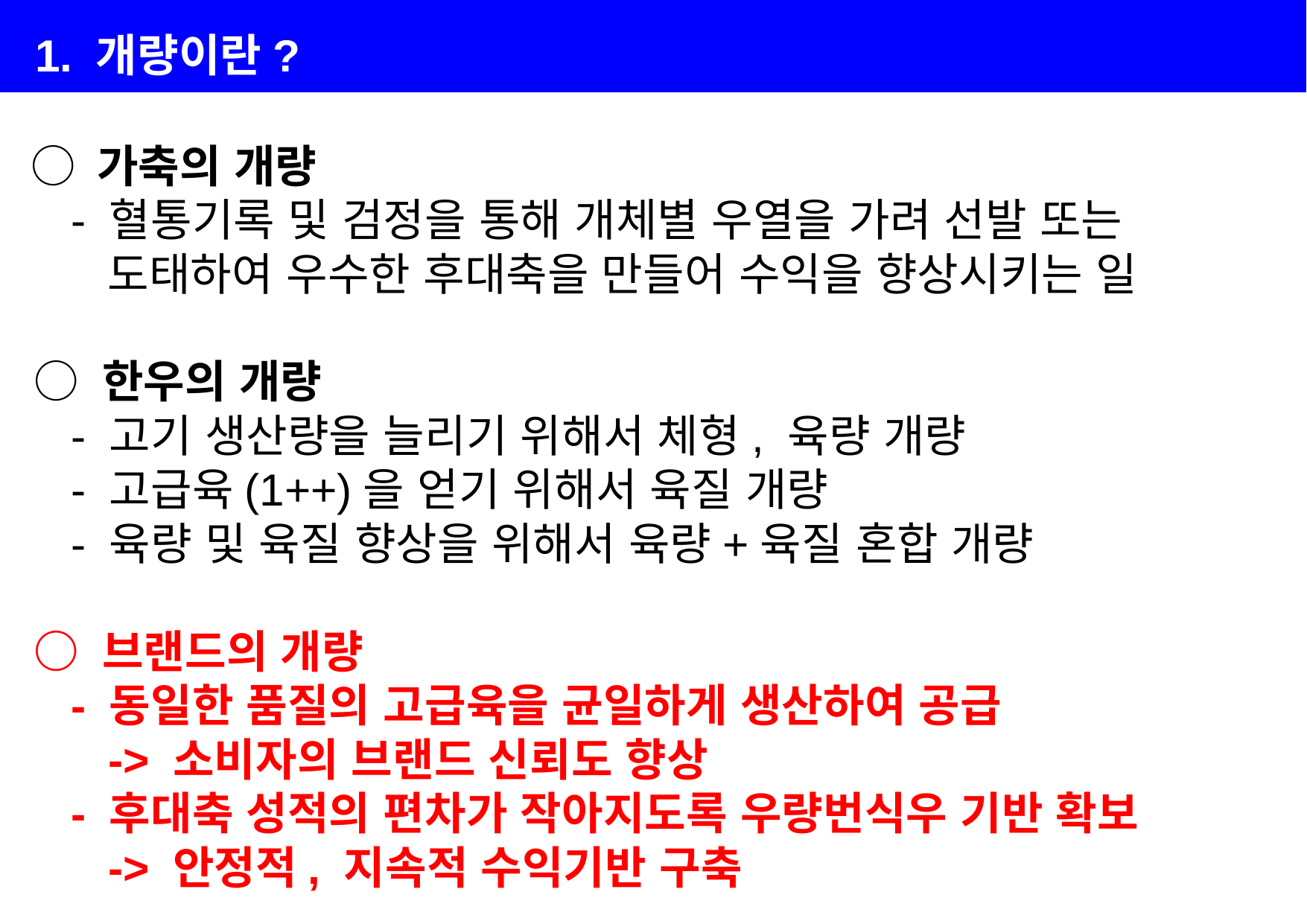

|  |
| --- |

1. 개량이란?
 ○ 가축의 개량
    - 혈통기록 및 검정을 통해 개체별 우열을 가려 선발 또는
      도태하여 우수한 후대축을 만들어 수익을 향상시키는 일

 ○ 한우의 개량
    - 고기 생산량을 늘리기 위해서 체형, 육량 개량
    - 고급육(1++)을 얻기 위해서 육질 개량
    - 육량 및 육질 향상을 위해서 육량+육질 혼합 개량

 ○ 브랜드의 개량
    - 동일한 품질의 고급육을 균일하게 생산하여 공급
       -> 소비자의 브랜드 신뢰도 향상
    - 후대축 성적의 편차가 작아지도록 우량번식우 기반 확보
       -> 안정적, 지속적 수익기반 구축